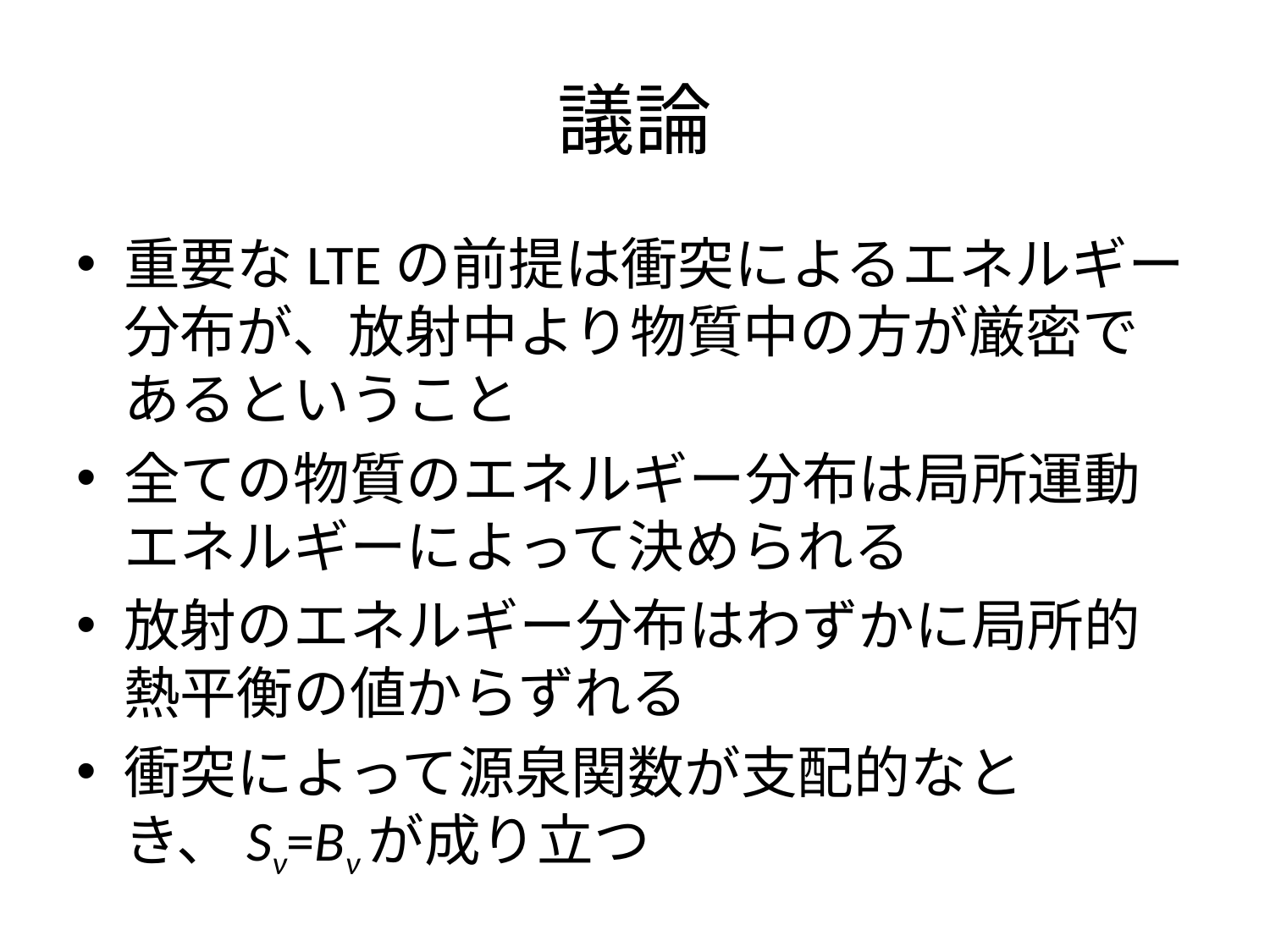

# 議論
重要なLTEの前提は衝突によるエネルギー分布が、放射中より物質中の方が厳密であるということ
全ての物質のエネルギー分布は局所運動エネルギーによって決められる
放射のエネルギー分布はわずかに局所的熱平衡の値からずれる
衝突によって源泉関数が支配的なとき、Sν=Bνが成り立つ